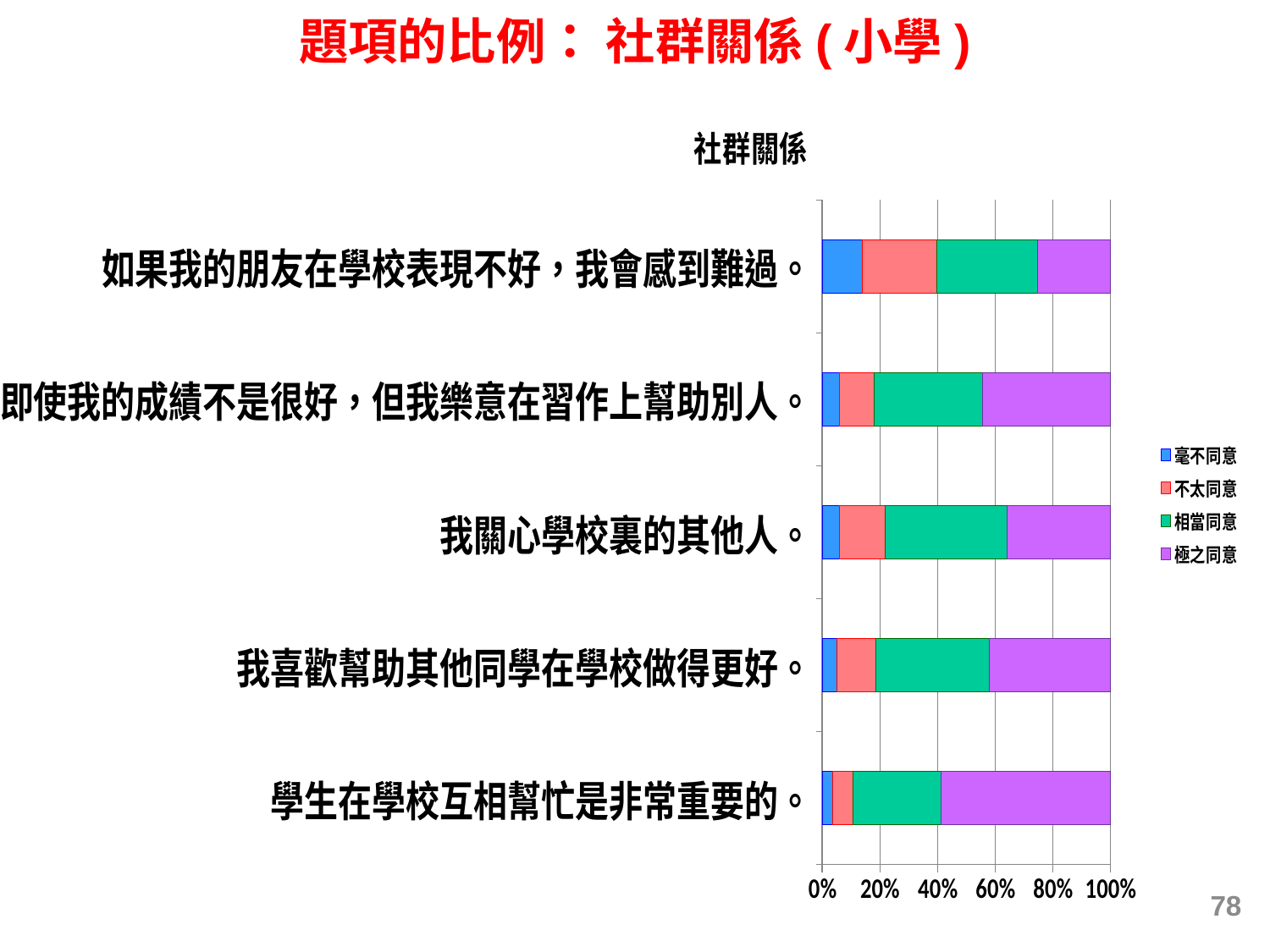

題項的比例： 社群關係(小學)

### Chart: 社群關係

| Category | 毫不同意 | 不太同意 | 相當同意 | 極之同意 |
|---|---|---|---|---|
| 學生在學校互相幫忙是非常重要的。 | 0.03593241042345281 | 0.06972719869706841 | 0.307919381107493 | 0.5864210097719857 |
| 我喜歡幫助其他同學在學校做得更好。 | 0.04985696771557013 | 0.13547200653861868 | 0.3930322844299147 | 0.4216387413158977 |
| 我關心學校裏的其他人。 | 0.05918429929469488 | 0.16007359705611768 | 0.4229786364100993 | 0.357763467239089 |
| 即使我的成績不是很好，但我樂意在習作上幫助別人。 | 0.06006560065600673 | 0.11982369823698263 | 0.3764862648626505 | 0.4436244362443628 |
| 如果我的朋友在學校表現不好，我會感到難過。 | 0.13945857260049221 | 0.257383100902379 | 0.35100492206726897 | 0.25215340442986056 |
78